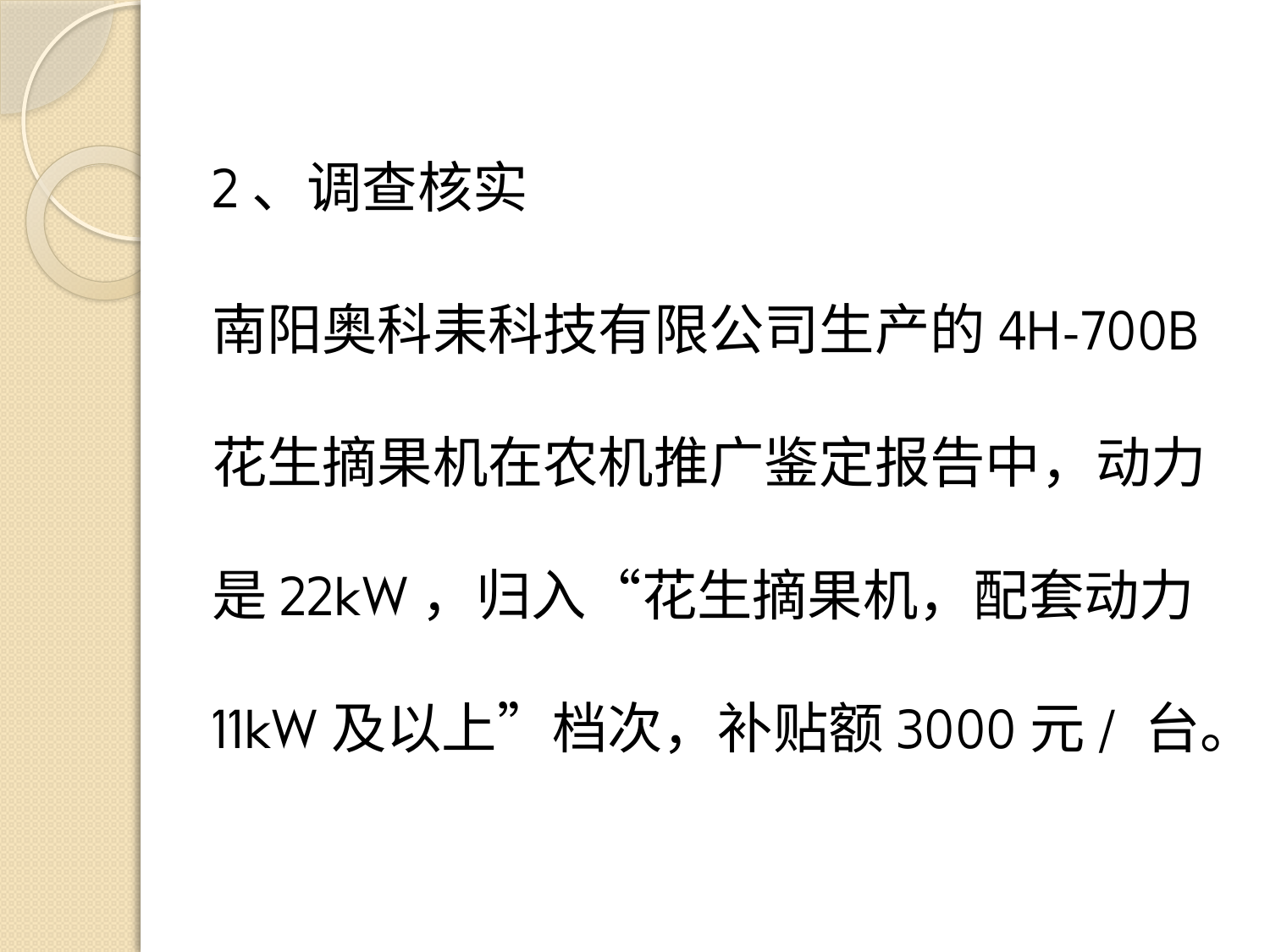

2、调查核实
南阳奥科耒科技有限公司生产的4H-700B花生摘果机在农机推广鉴定报告中，动力是22kW，归入“花生摘果机，配套动力11kW及以上”档次，补贴额3000元/ 台。